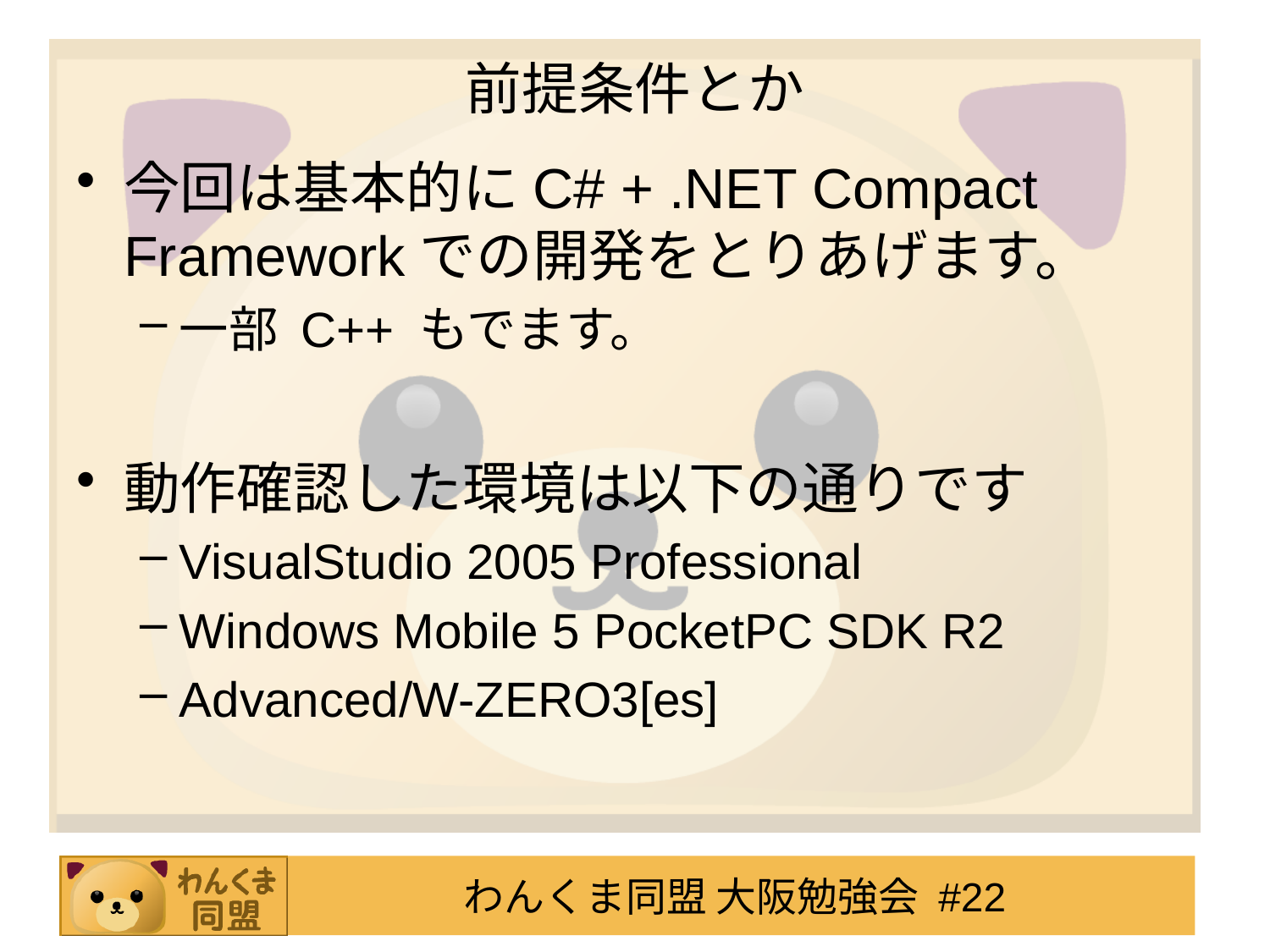

# 前提条件とか
今回は基本的にC# + .NET Compact Frameworkでの開発をとりあげます。
一部 C++ もでます。

動作確認した環境は以下の通りです
VisualStudio 2005 Professional
Windows Mobile 5 PocketPC SDK R2
Advanced/W-ZERO3[es]